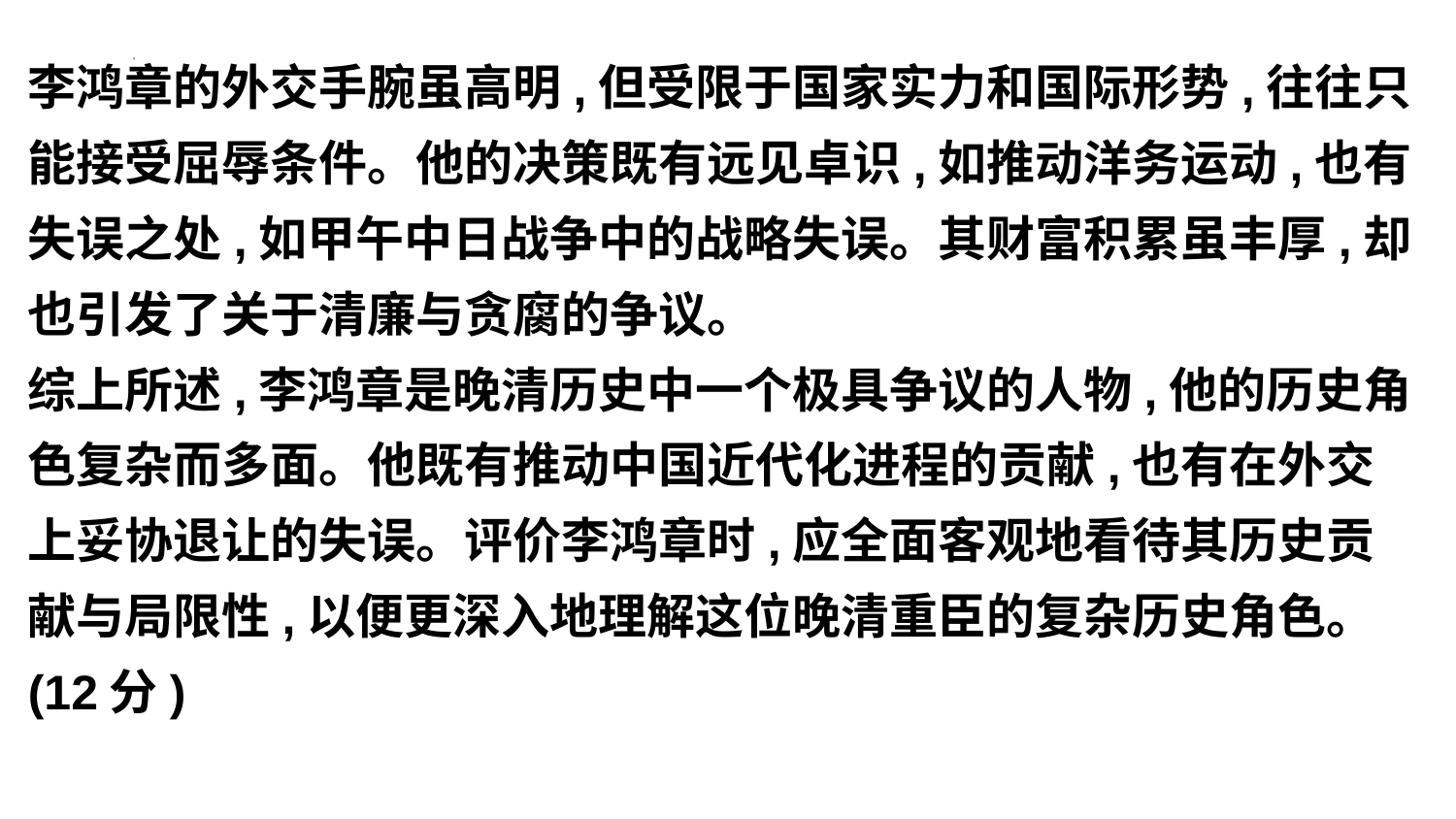

李鸿章的外交手腕虽高明,但受限于国家实力和国际形势,往往只能接受屈辱条件。他的决策既有远见卓识,如推动洋务运动,也有失误之处,如甲午中日战争中的战略失误。其财富积累虽丰厚,却也引发了关于清廉与贪腐的争议。
综上所述,李鸿章是晚清历史中一个极具争议的人物,他的历史角色复杂而多面。他既有推动中国近代化进程的贡献,也有在外交上妥协退让的失误。评价李鸿章时,应全面客观地看待其历史贡献与局限性,以便更深入地理解这位晚清重臣的复杂历史角色。(12分)